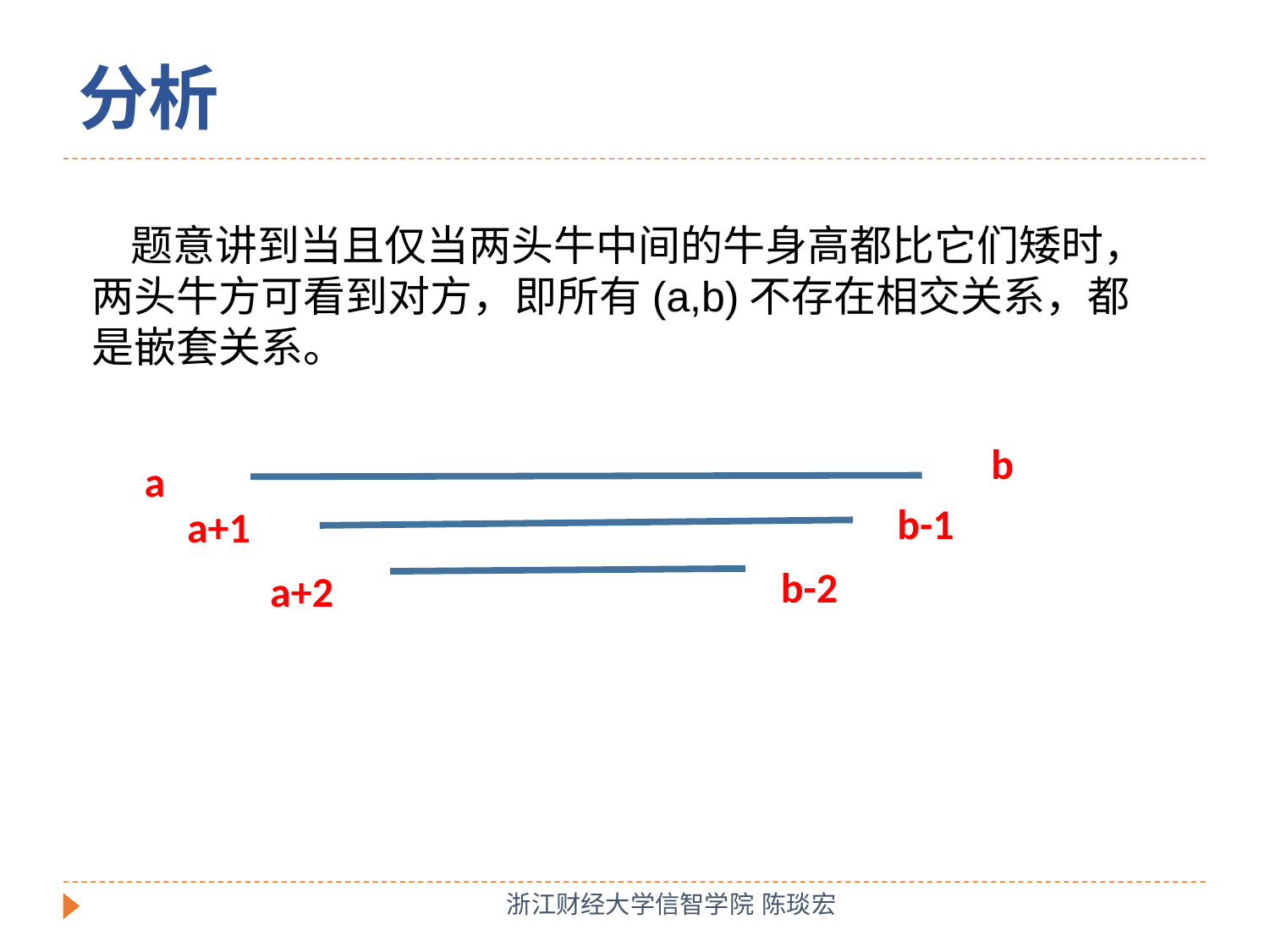

分析
   题意讲到当且仅当两头牛中间的牛身高都比它们矮时，两头牛方可看到对方，即所有(a,b)不存在相交关系，都是嵌套关系。
b
a
b-1
a+1
b-2
a+2
浙江财经大学信智学院 陈琰宏
107